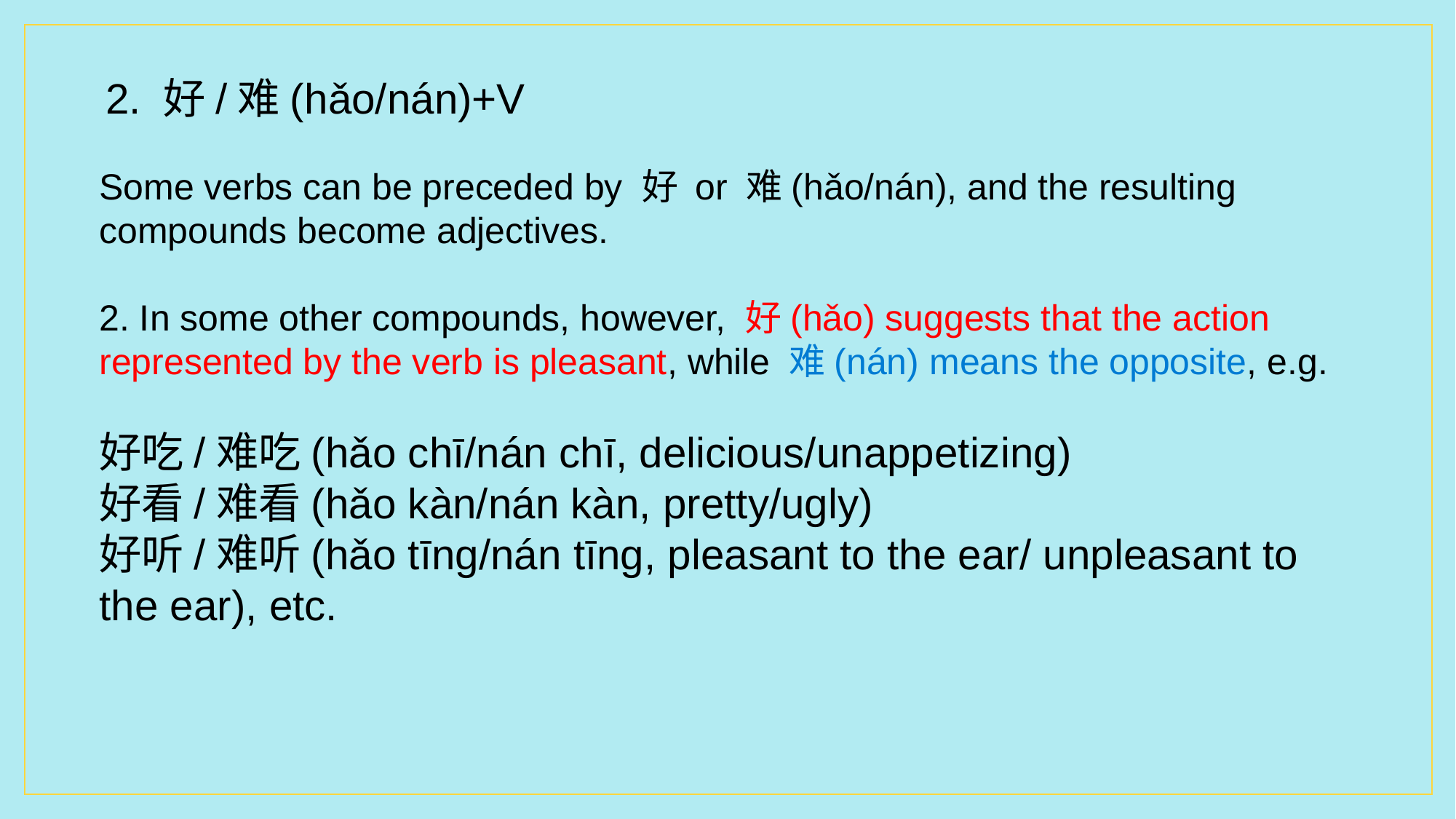

2. 好/难(hǎo/nán)+V
Some verbs can be preceded by 好 or 难(hǎo/nán), and the resulting compounds become adjectives.

2. In some other compounds, however, 好(hǎo) suggests that the action represented by the verb is pleasant, while 难(nán) means the opposite, e.g.

好吃/难吃(hǎo chī/nán chī, delicious/unappetizing)
好看/难看(hǎo kàn/nán kàn, pretty/ugly)
好听/难听(hǎo tīng/nán tīng, pleasant to the ear/ unpleasant to the ear), etc.